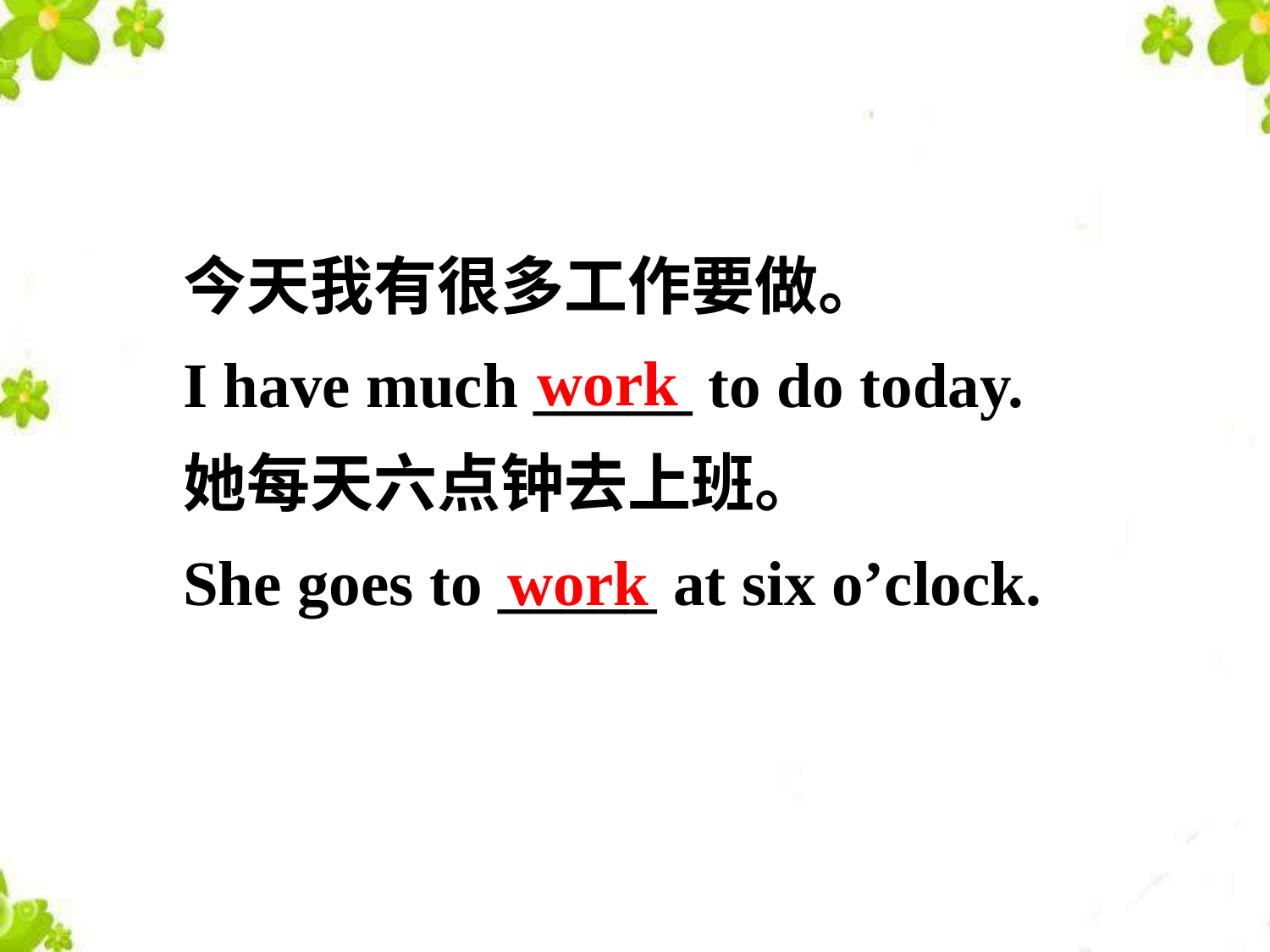

今天我有很多工作要做。
I have much _____ to do today.
她每天六点钟去上班。
She goes to _____ at six o’clock.
work
work